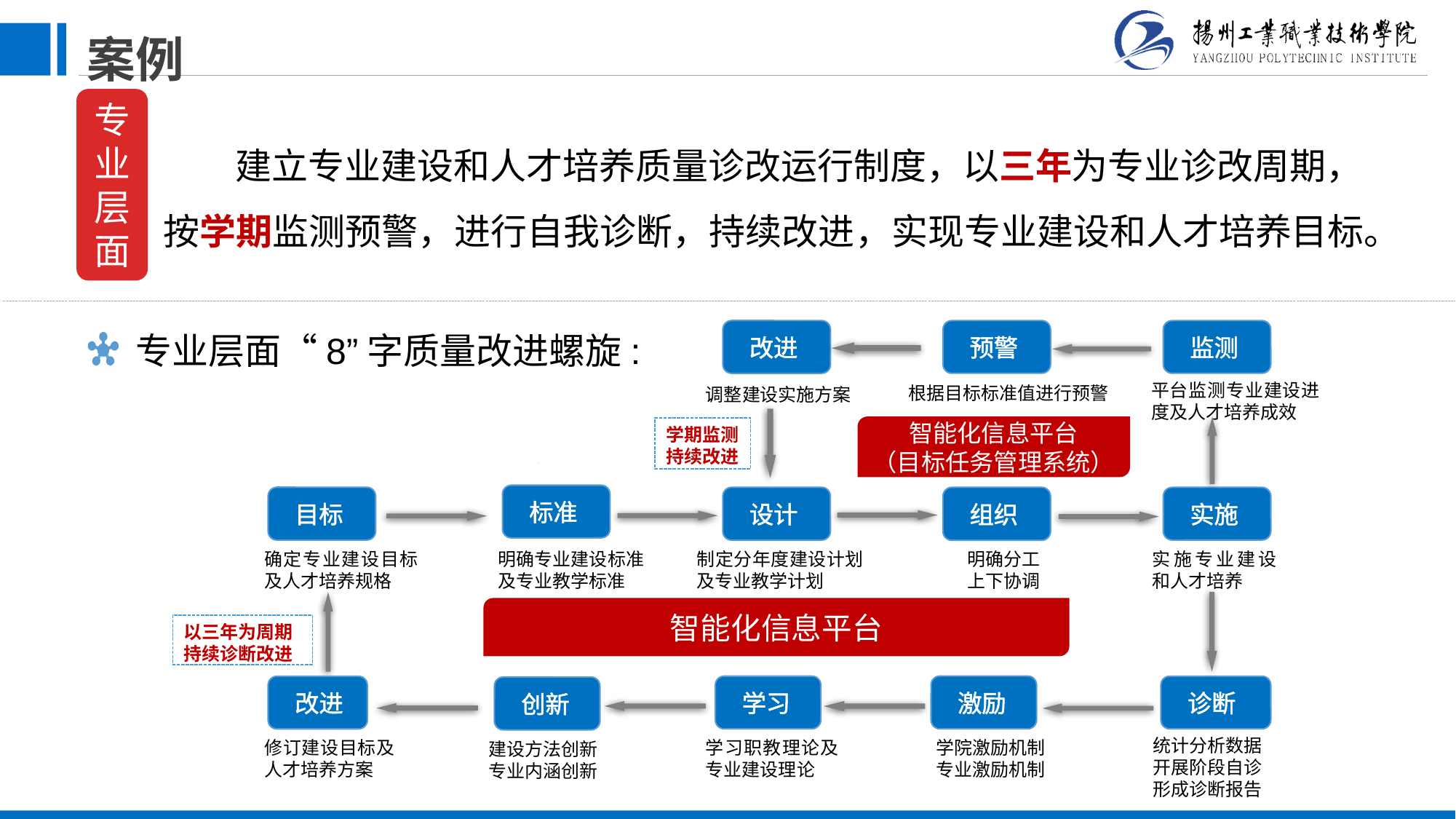

案例
专业层面
 建立专业建设和人才培养质量诊改运行制度，以三年为专业诊改周期，按学期监测预警，进行自我诊断，持续改进，实现专业建设和人才培养目标。
 预警
 监测
 改进
调整建设实施方案
平台监测专业建设进度及人才培养成效
根据目标标准值进行预警

专业层面“8”字质量改进螺旋:

智能化信息平台
（目标任务管理系统）
学期监测
持续改进

 标准
 设计
 目标
 组织
 实施

实施专业建设和人才培养
确定专业建设目标及人才培养规格
明确专业建设标准及专业教学标准
制定分年度建设计划及专业教学计划
明确分工
上下协调
智能化信息平台
以三年为周期
持续诊断改进

 激励
 学习
 诊断
 改进
 创新

统计分析数据
开展阶段自诊
形成诊断报告
学院激励机制
专业激励机制
学习职教理论及专业建设理论
建设方法创新
专业内涵创新
修订建设目标及人才培养方案